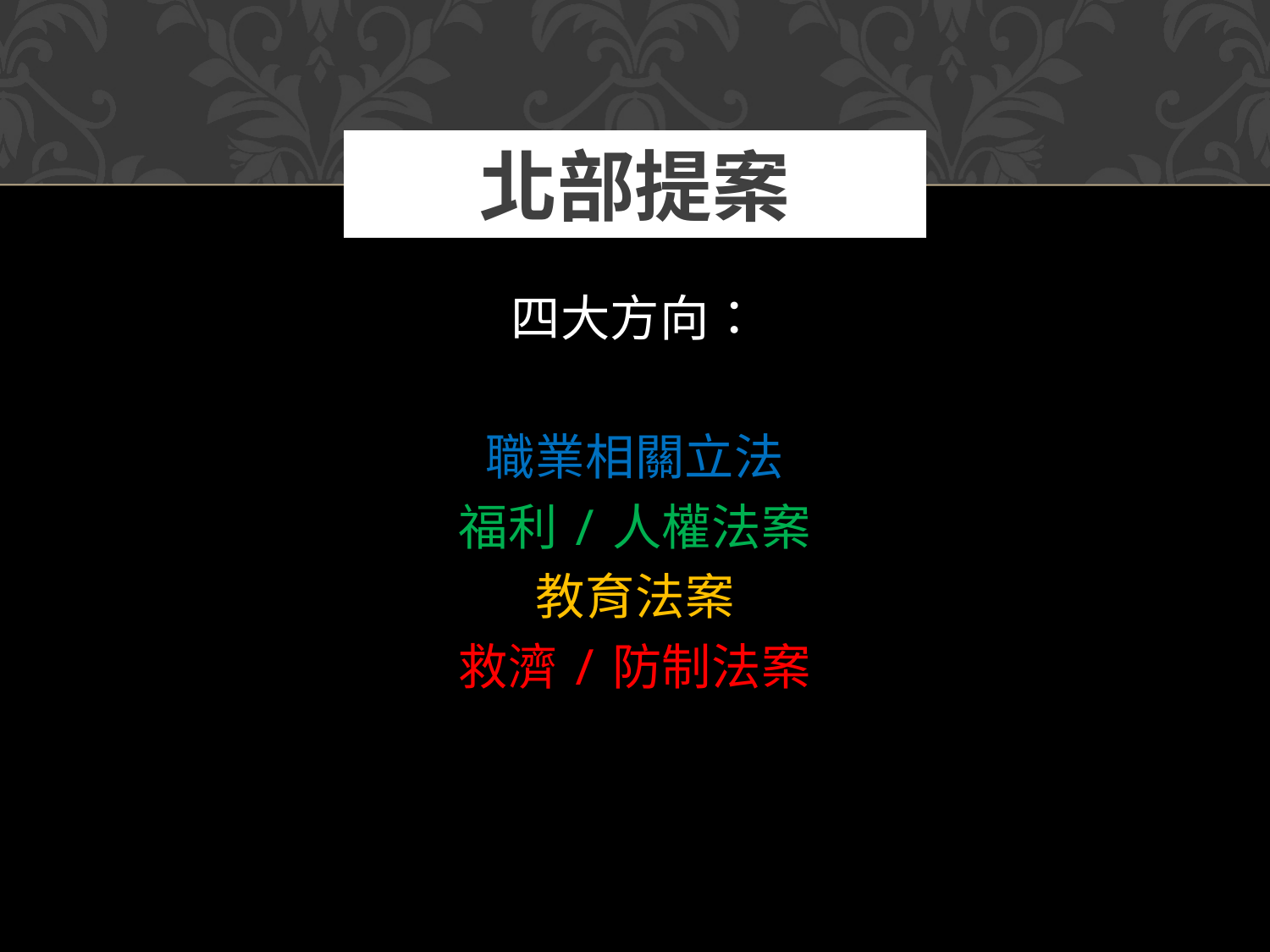

# 北部提案
四大方向：

職業相關立法
福利/人權法案
教育法案
救濟/防制法案